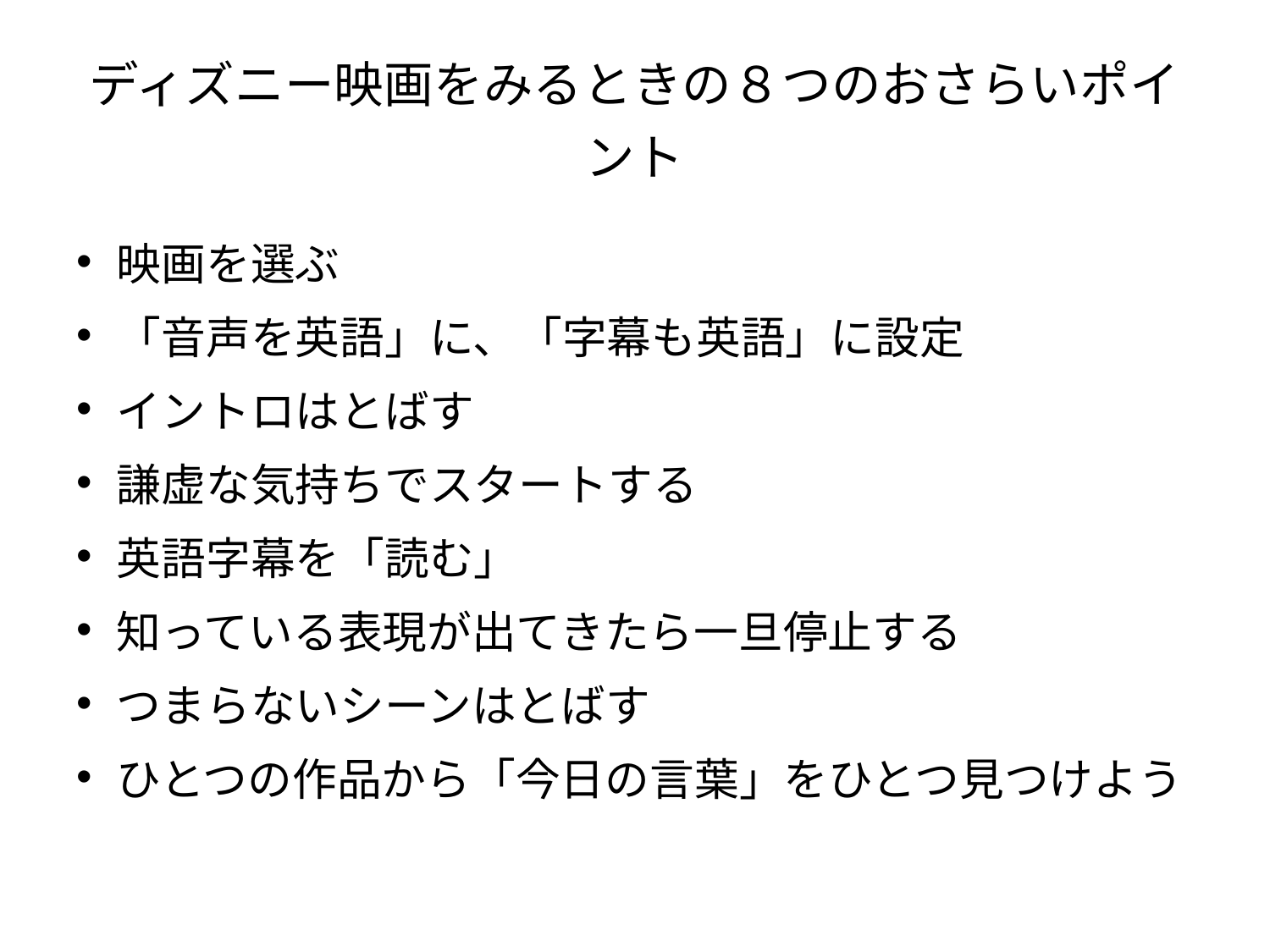

# ディズニー映画をみるときの８つのおさらいポイント
映画を選ぶ
「音声を英語」に、「字幕も英語」に設定
イントロはとばす
謙虚な気持ちでスタートする
英語字幕を「読む」
知っている表現が出てきたら一旦停止する
つまらないシーンはとばす
ひとつの作品から「今日の言葉」をひとつ見つけよう